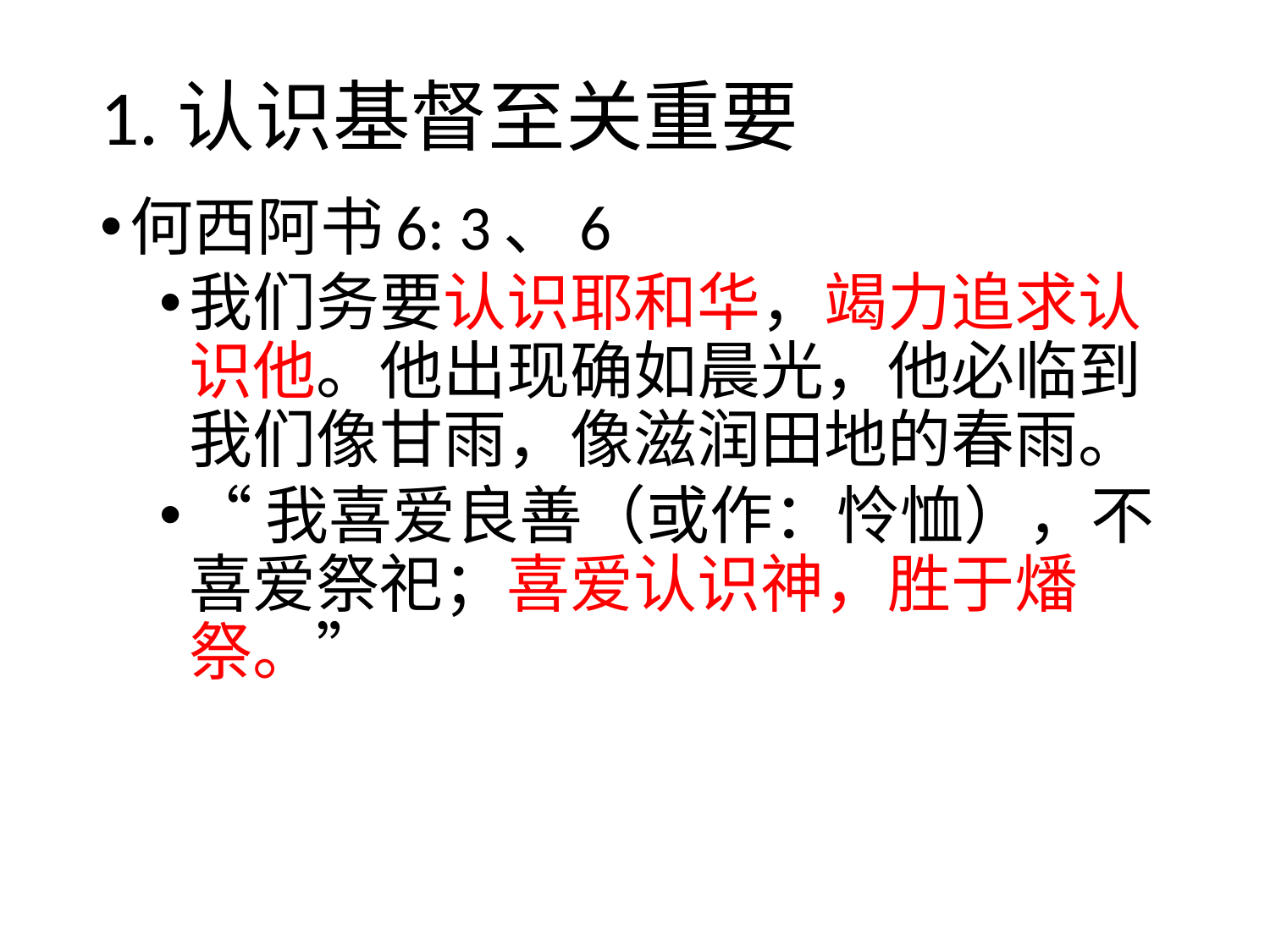

# 1.认识基督至关重要
何西阿书6: 3、6
我们务要认识耶和华，竭力追求认识他。他出现确如晨光，他必临到我们像甘雨，像滋润田地的春雨。
“我喜爱良善（或作：怜恤），不喜爱祭祀；喜爱认识神，胜于燔祭。”